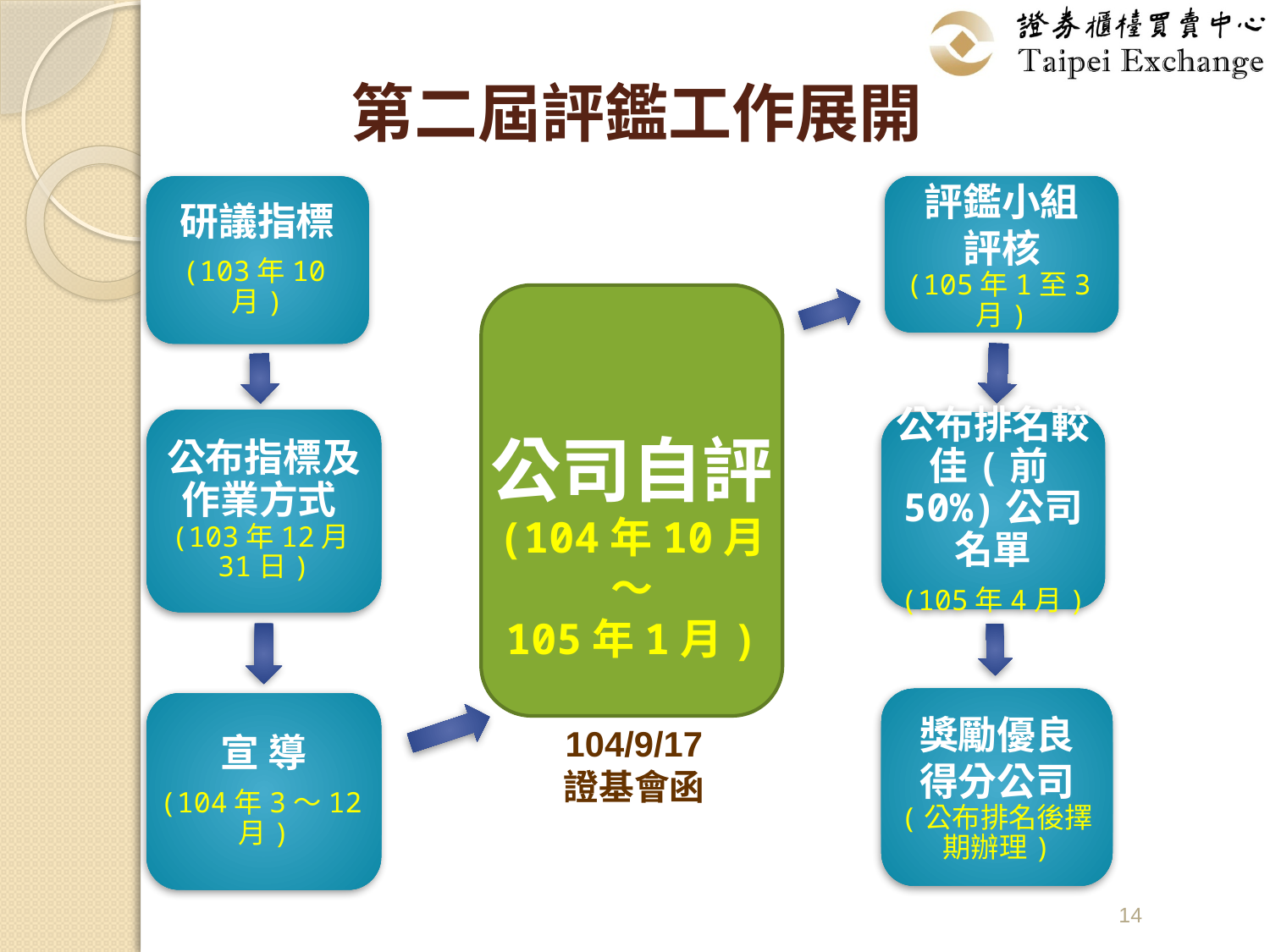

# 第二屆評鑑工作展開
評鑑小組
評核
(105年1至3月)
研議指標
(103年10月)

公司自評
(104年10月～
105年1月)
公布指標及作業方式(103年12月31日)
公布排名較佳(前50%)公司名單
(105年4月)

獎勵優良
得分公司
(公布排名後擇期辦理)
宣 導
(104年3～12月)
104/9/17
證基會函
14